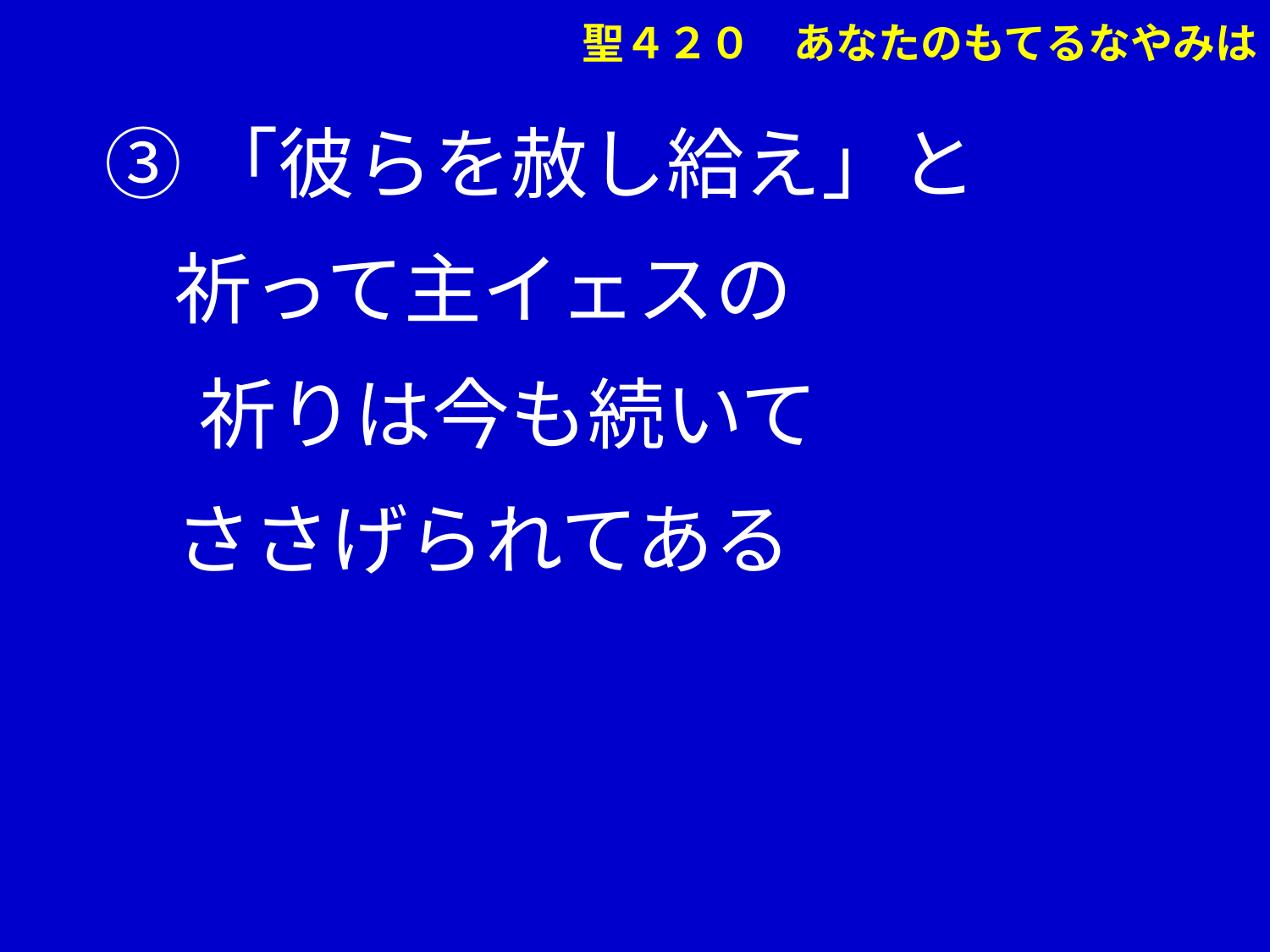

③「彼らを赦し給え」と
   祈って主イェスの
　 祈りは今も続いて
   ささげられてある
聖４２０　あなたのもてるなやみは